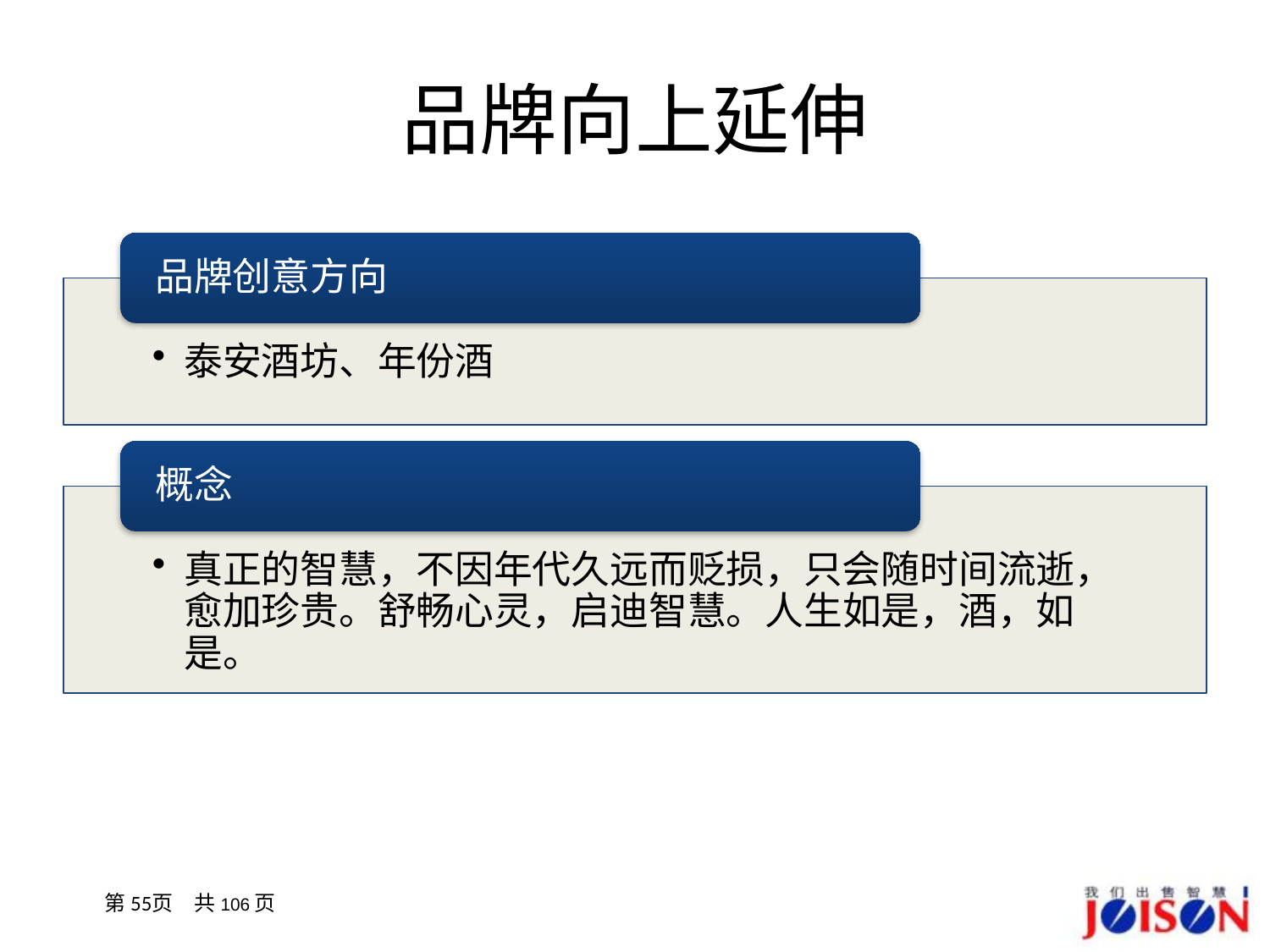

# 品牌向上延伸
泰安酒坊、年份酒
品牌创意方向
真正的智慧，不因年代久远而贬损，只会随时间流逝，愈加珍贵。舒畅心灵，启迪智慧。人生如是，酒，如是。
概念